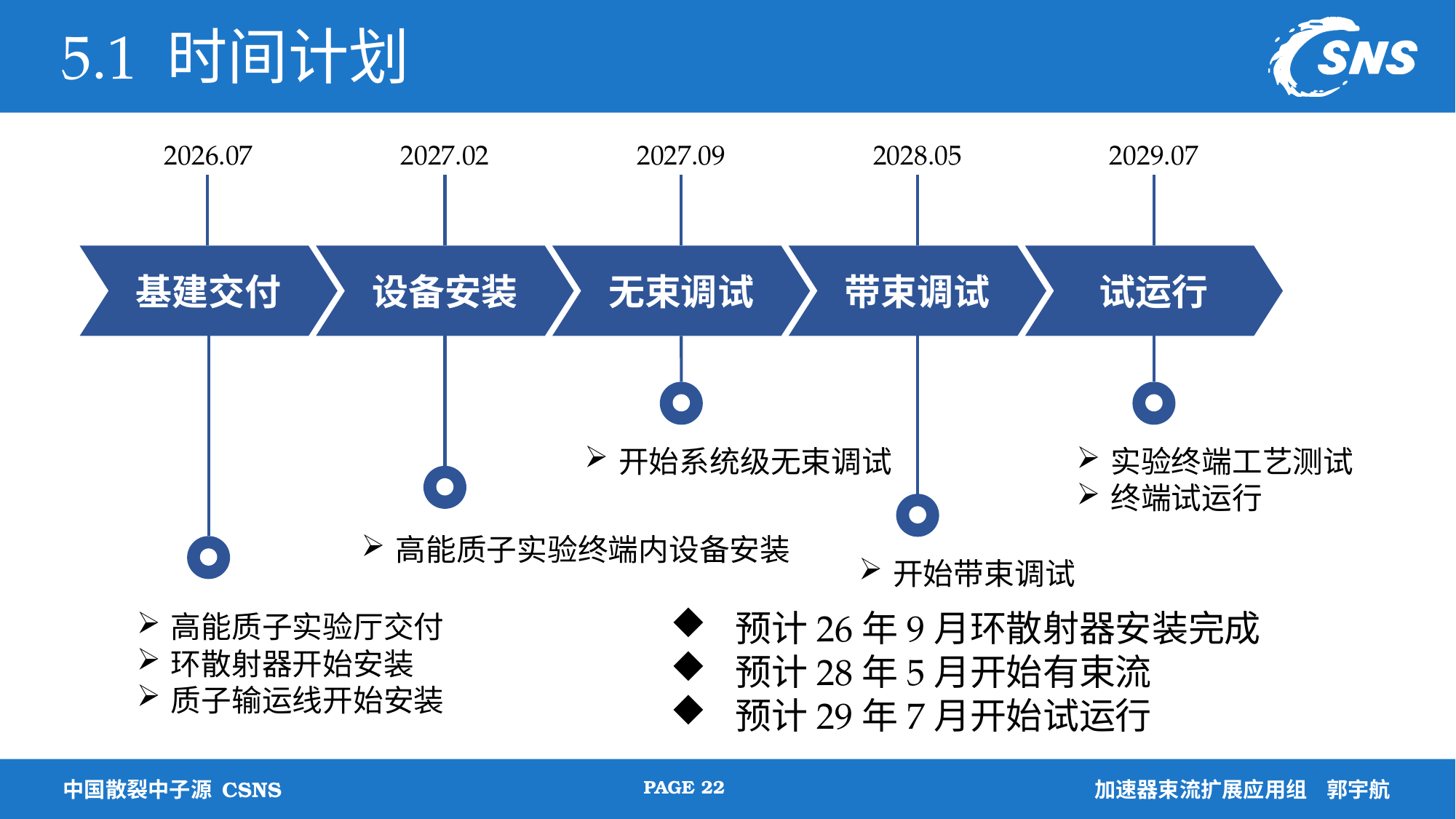

# 5.1 时间计划
2026.07

2027.02

2027.09

2028.05

2029.07

基建交付
设备安装
无束调试
带束调试
试运行
开始系统级无束调试
实验终端工艺测试
终端试运行
高能质子实验终端内设备安装
开始带束调试
预计26年9月环散射器安装完成
预计28年5月开始有束流
预计29年7月开始试运行
高能质子实验厅交付
环散射器开始安装
质子输运线开始安装
PAGE 22